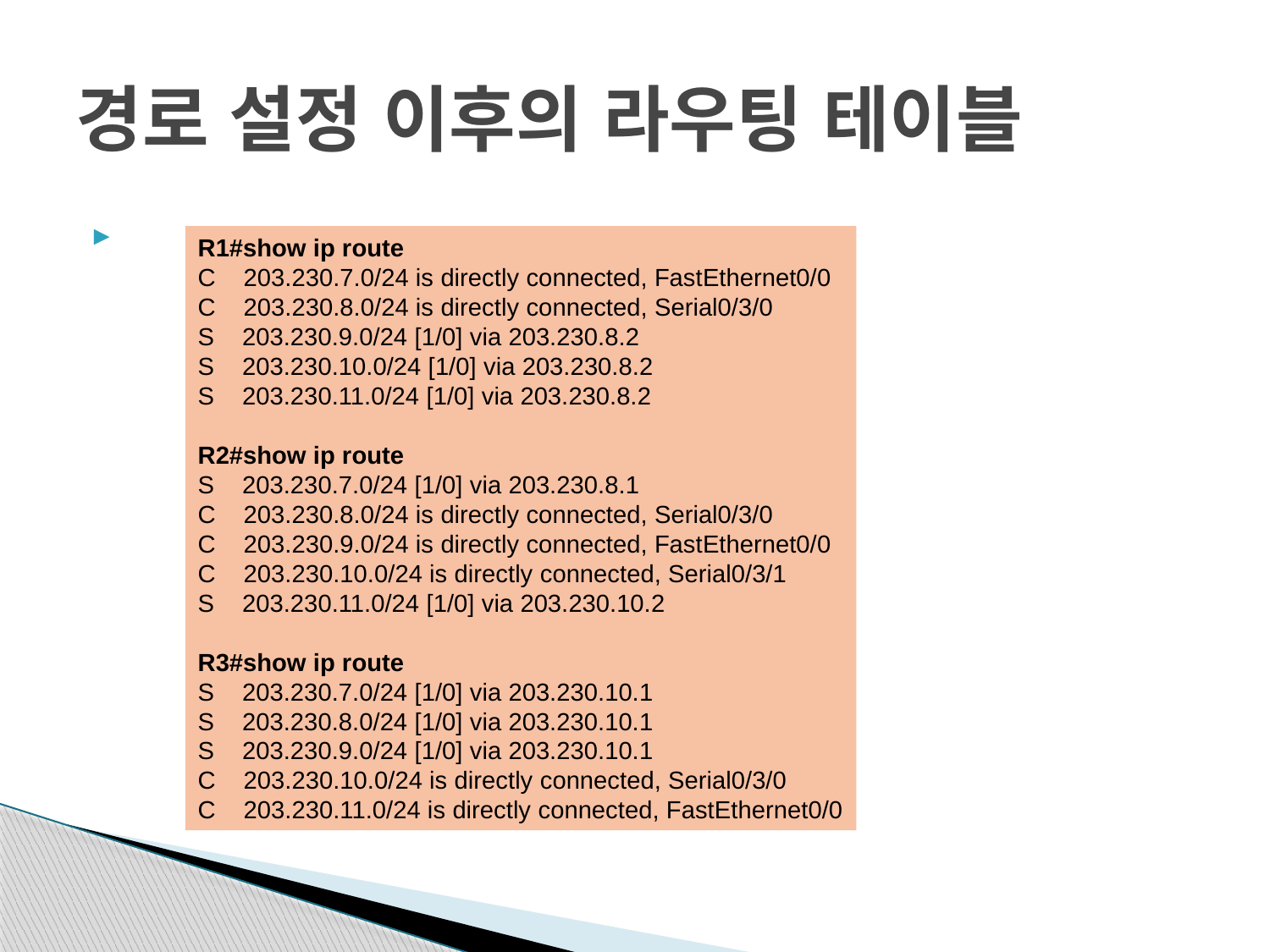

# 경로 설정 이후의 라우팅 테이블

R1#show ip route
C    203.230.7.0/24 is directly connected, FastEthernet0/0
C    203.230.8.0/24 is directly connected, Serial0/3/0
S    203.230.9.0/24 [1/0] via 203.230.8.2
S    203.230.10.0/24 [1/0] via 203.230.8.2
S    203.230.11.0/24 [1/0] via 203.230.8.2

R2#show ip route
S    203.230.7.0/24 [1/0] via 203.230.8.1
C    203.230.8.0/24 is directly connected, Serial0/3/0
C    203.230.9.0/24 is directly connected, FastEthernet0/0
C    203.230.10.0/24 is directly connected, Serial0/3/1
S    203.230.11.0/24 [1/0] via 203.230.10.2

R3#show ip route
S    203.230.7.0/24 [1/0] via 203.230.10.1
S    203.230.8.0/24 [1/0] via 203.230.10.1
S    203.230.9.0/24 [1/0] via 203.230.10.1
C    203.230.10.0/24 is directly connected, Serial0/3/0
C    203.230.11.0/24 is directly connected, FastEthernet0/0